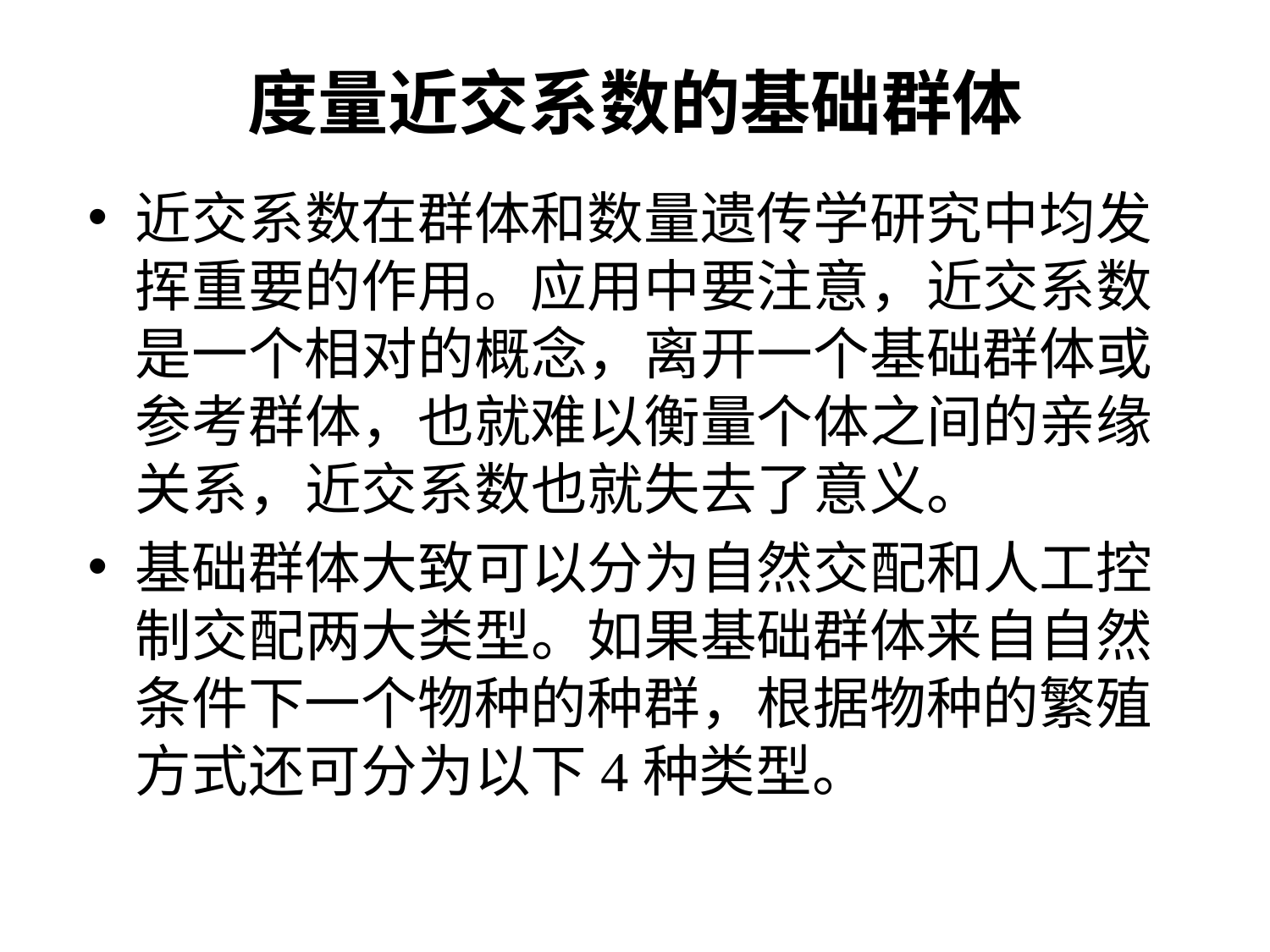

# 度量近交系数的基础群体
近交系数在群体和数量遗传学研究中均发挥重要的作用。应用中要注意，近交系数是一个相对的概念，离开一个基础群体或参考群体，也就难以衡量个体之间的亲缘关系，近交系数也就失去了意义。
基础群体大致可以分为自然交配和人工控制交配两大类型。如果基础群体来自自然条件下一个物种的种群，根据物种的繁殖方式还可分为以下4种类型。